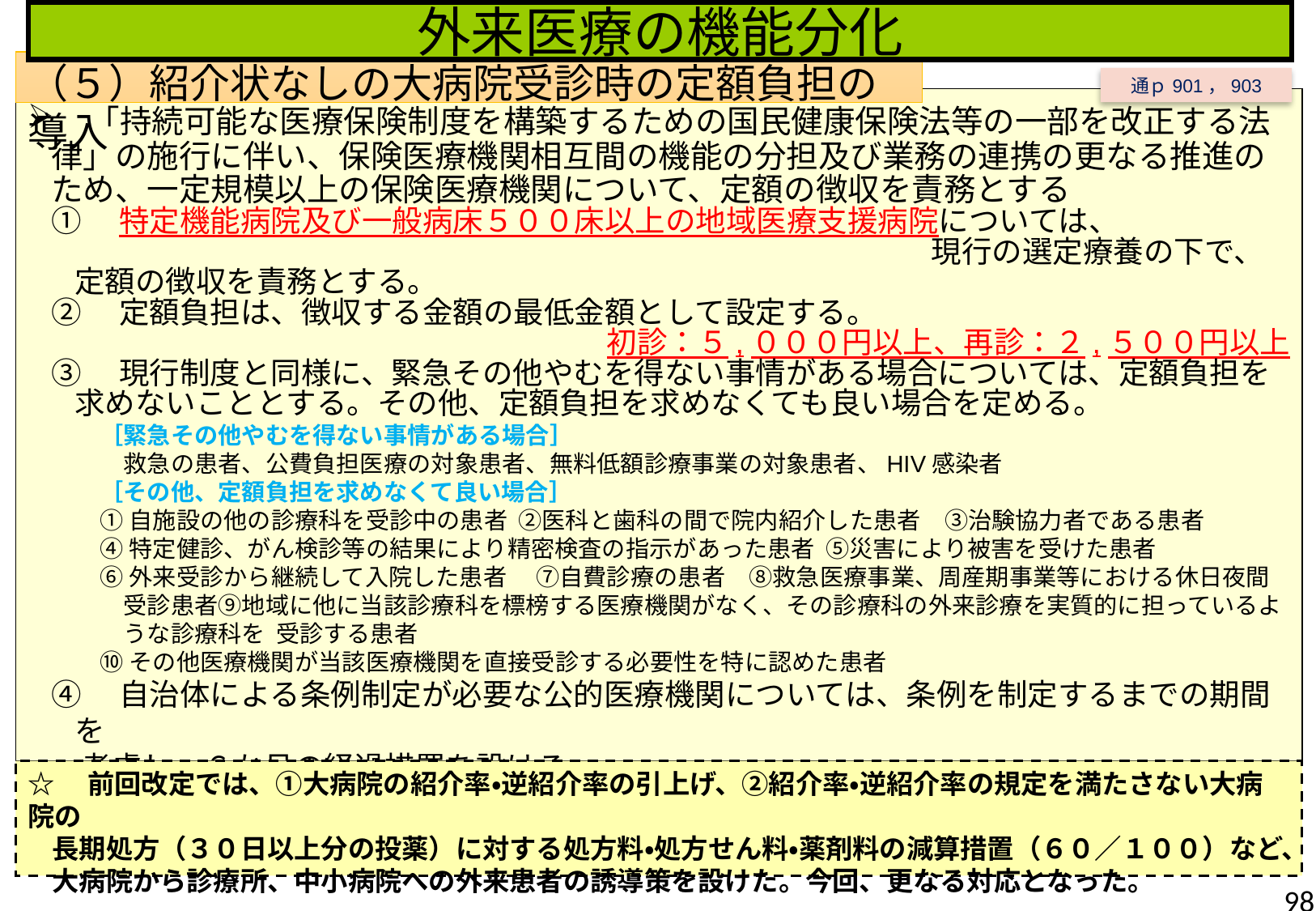

外来医療の機能分化
（５）紹介状なしの大病院受診時の定額負担の導入
通ｐ901，903

　「持続可能な医療保険制度を構築するための国民健康保険法等の一部を改正する法律」の施行に伴い、保険医療機関相互間の機能の分担及び業務の連携の更なる推進のため、一定規模以上の保険医療機関について、定額の徴収を責務とする
①　特定機能病院及び一般病床５００床以上の地域医療支援病院については、
　　　　　　　　　　　　　　　　　　　　　　　　　　　　　現行の選定療養の下で、定額の徴収を責務とする。
②　定額負担は、徴収する金額の最低金額として設定する。
　初診：５,０００円以上、再診：２,５００円以上
③　現行制度と同様に、緊急その他やむを得ない事情がある場合については、定額負担を求めないこととする。その他、定額負担を求めなくても良い場合を定める。
［緊急その他やむを得ない事情がある場合］
　救急の患者、公費負担医療の対象患者、無料低額診療事業の対象患者、HIV感染者
［その他、定額負担を求めなくて良い場合］
①自施設の他の診療科を受診中の患者  ②医科と歯科の間で院内紹介した患者　③治験協力者である患者
④特定健診、がん検診等の結果により精密検査の指示があった患者  ⑤災害により被害を受けた患者
⑥外来受診から継続して入院した患者　 ⑦自費診療の患者　⑧救急医療事業、周産期事業等における休日夜間受診患者⑨地域に他に当該診療科を標榜する医療機関がなく、その診療科の外来診療を実質的に担っているような診療科を  受診する患者
⑩その他医療機関が当該医療機関を直接受診する必要性を特に認めた患者
④　自治体による条例制定が必要な公的医療機関については、条例を制定するまでの期間を
　考慮し、６か月の経過措置を設ける。

☆　前回改定では、①大病院の紹介率・逆紹介率の引上げ、②紹介率・逆紹介率の規定を満たさない大病院の
   長期処方（３０日以上分の投薬）に対する処方料・処方せん料・薬剤料の減算措置（６０／１００）など、
   大病院から診療所、中小病院への外来患者の誘導策を設けた。今回、更なる対応となった。
98